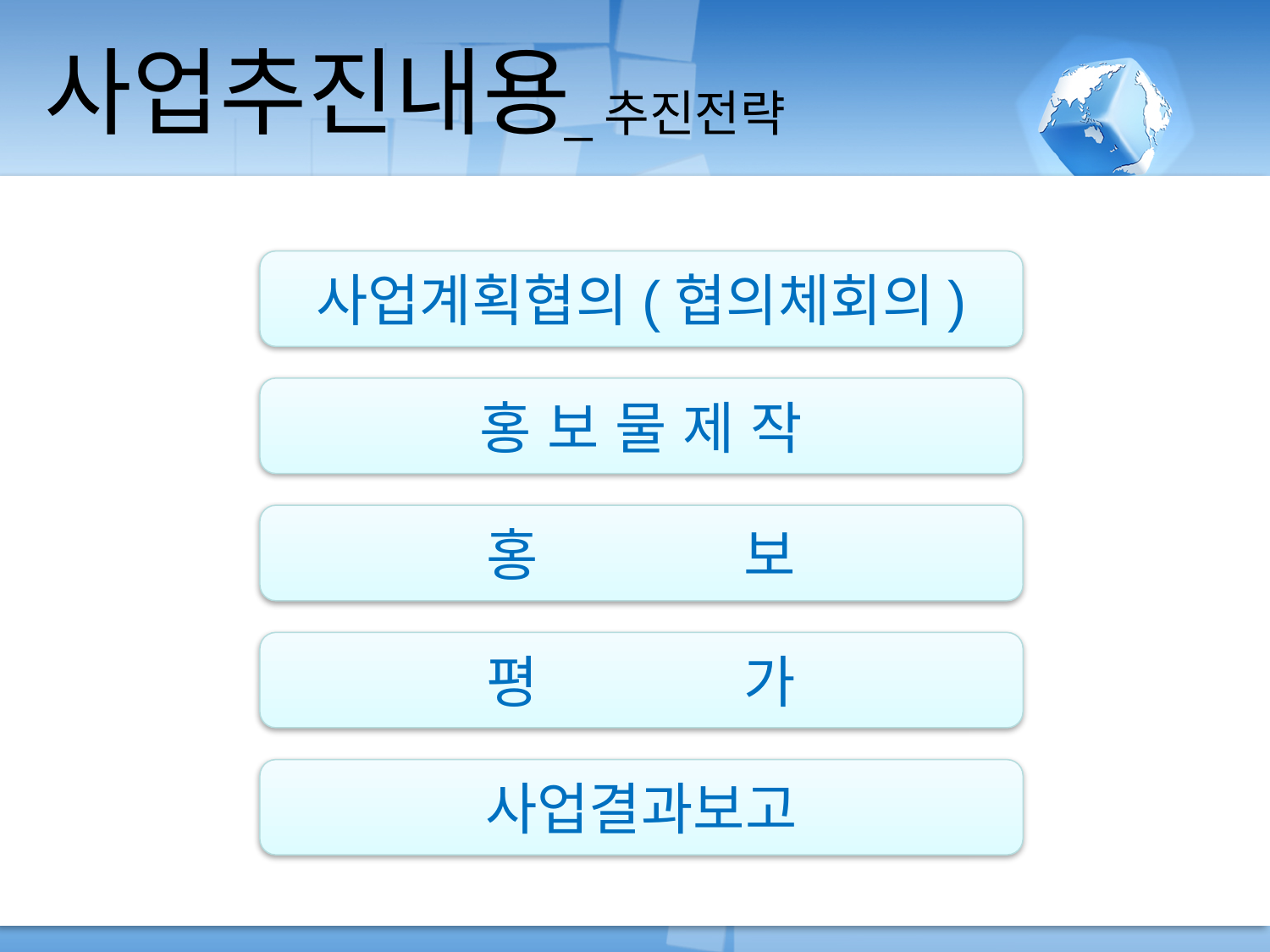

사업추진내용
_추진전략

사업계획협의(협의체회의)
홍 보 물 제 작
홍             보
평             가
사업결과보고